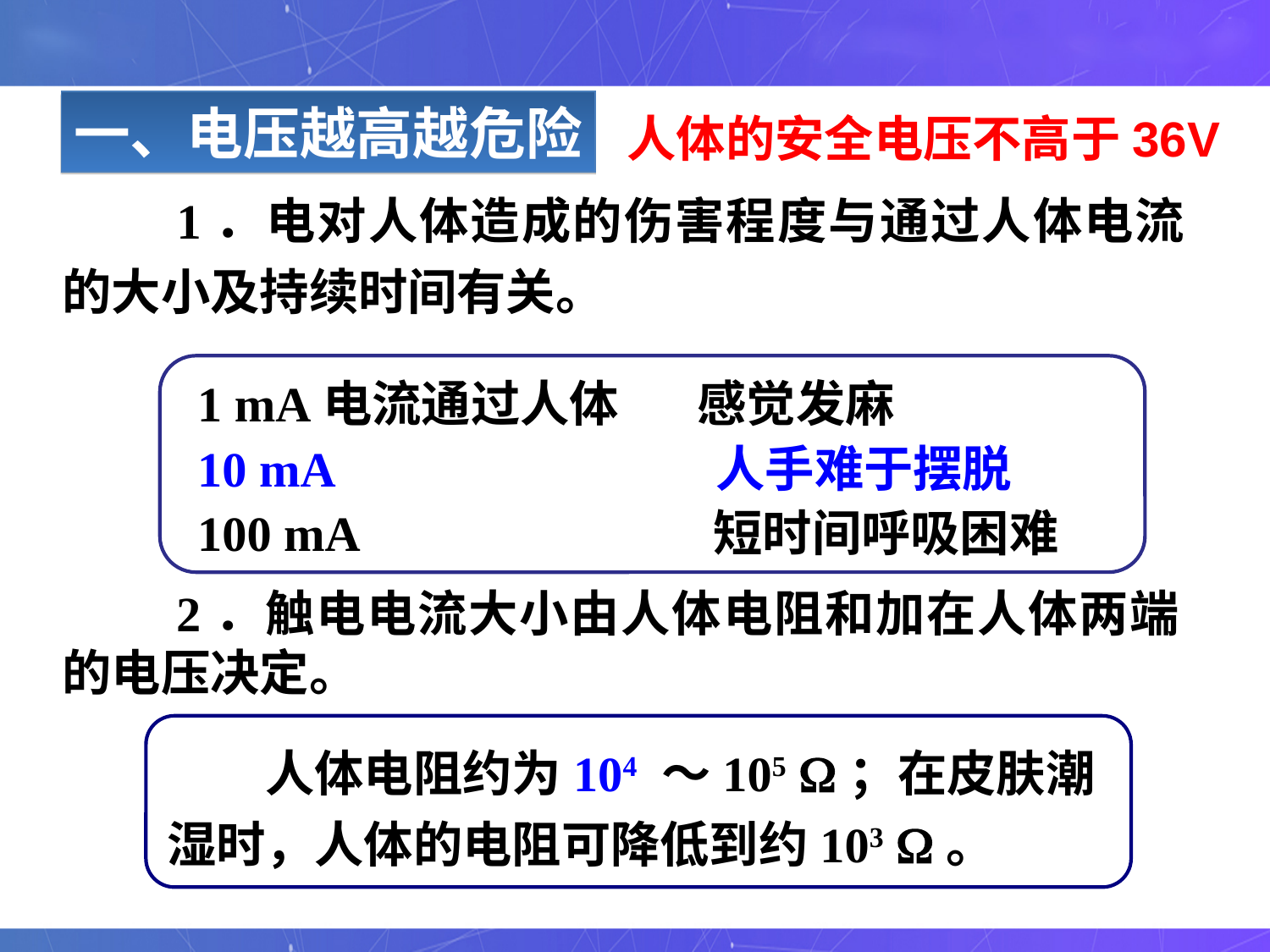

一、电压越高越危险
人体的安全电压不高于36V
　　1．电对人体造成的伤害程度与通过人体电流的大小及持续时间有关。
  1 mA电流通过人体       感觉发麻
  10 mA                              人手难于摆脱
  100 mA                            短时间呼吸困难
　　2．触电电流大小由人体电阻和加在人体两端的电压决定。
　　人体电阻约为104 ～105 Ω；在皮肤潮湿时，人体的电阻可降低到约103 Ω。